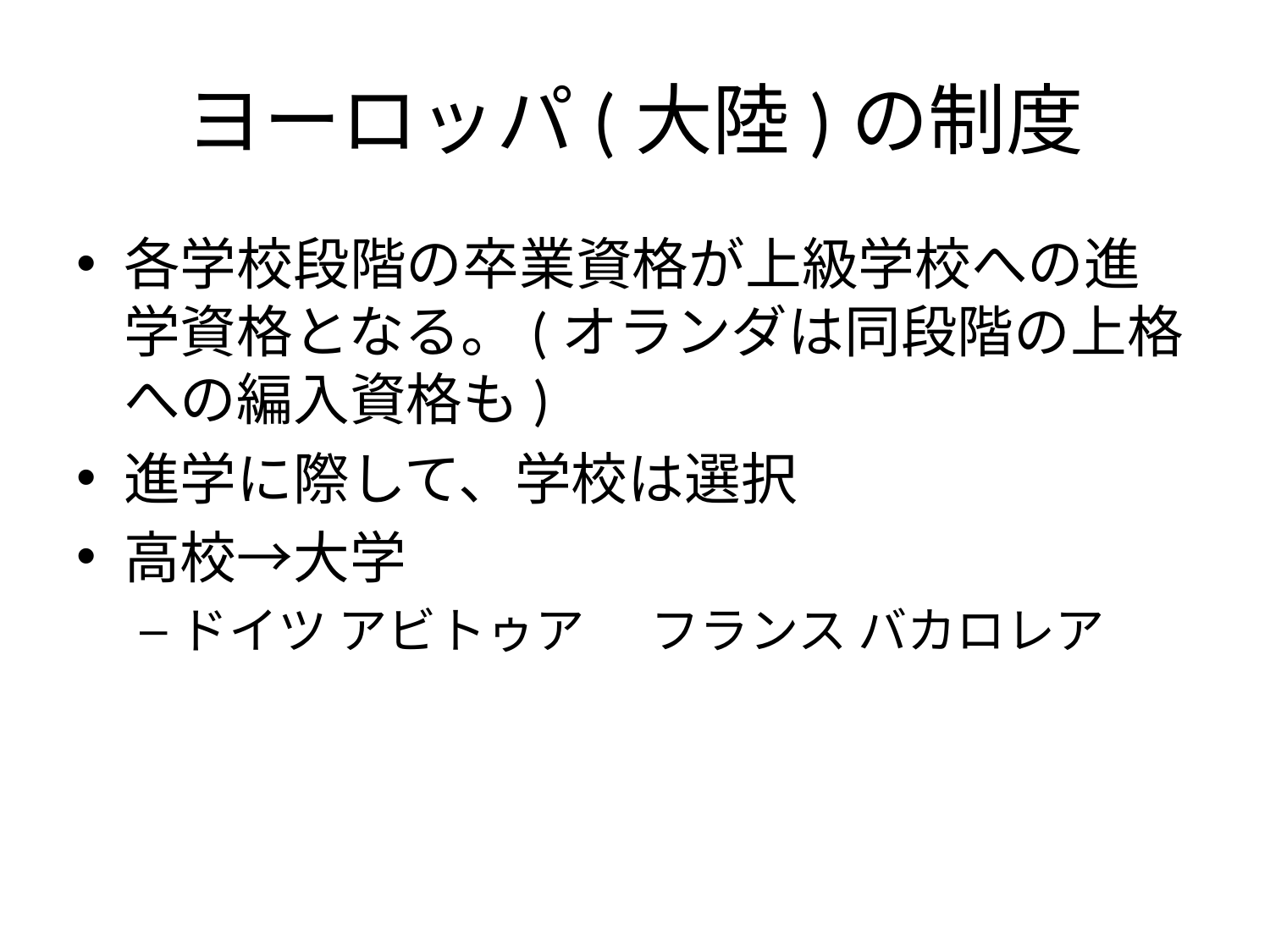

# ヨーロッパ(大陸)の制度
各学校段階の卒業資格が上級学校への進学資格となる。(オランダは同段階の上格への編入資格も)
進学に際して、学校は選択
高校→大学
ドイツ アビトゥア      フランス バカロレア